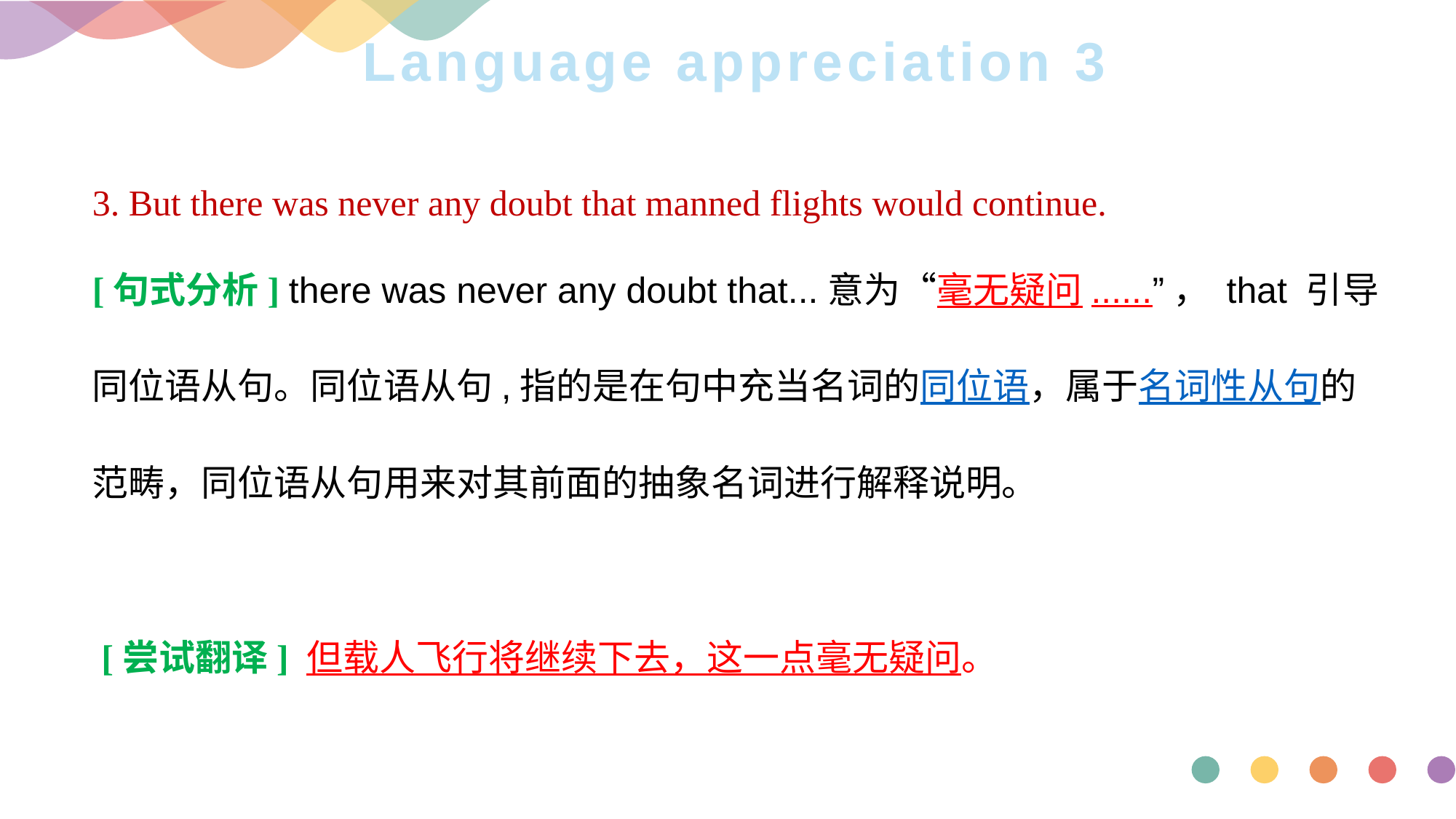

# Language appreciation 3
3. But there was never any doubt that manned flights would continue.
[句式分析] there was never any doubt that...意为“毫无疑问......”， that 引导同位语从句。同位语从句,指的是在句中充当名词的同位语，属于名词性从句的范畴，同位语从句用来对其前面的抽象名词进行解释说明。

 [尝试翻译] 但载人飞行将继续下去，这一点毫无疑问。